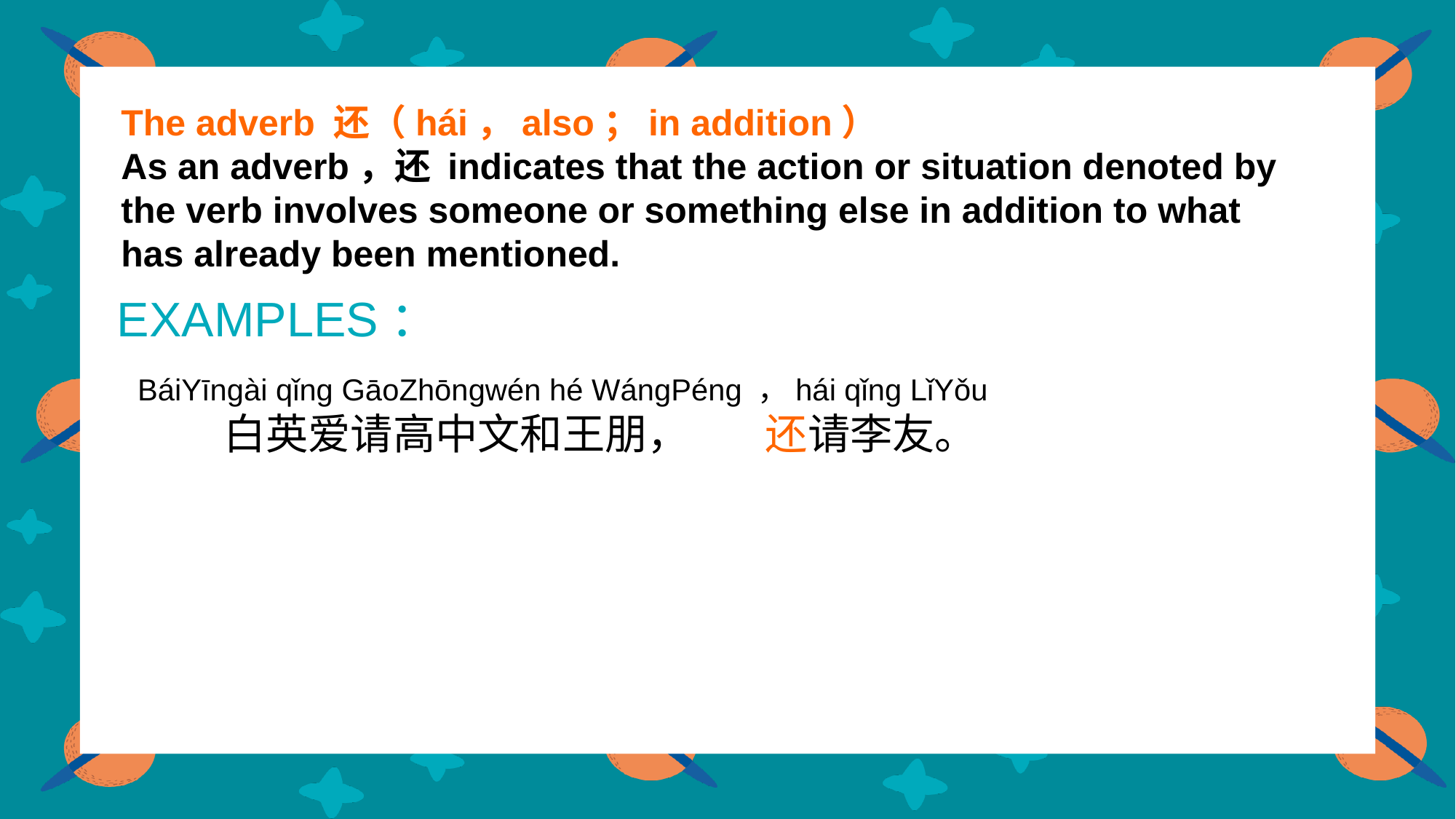

The adverb 还（hái，also；in addition）
As an adverb，还 indicates that the action or situation denoted by the verb involves someone or something else in addition to what has already been mentioned.
EXAMPLES：
BáiYīngài qǐng GāoZhōngwén hé WángPéng ，hái qǐng LǐYǒu
        白英爱请高中文和王朋，        还请李友。